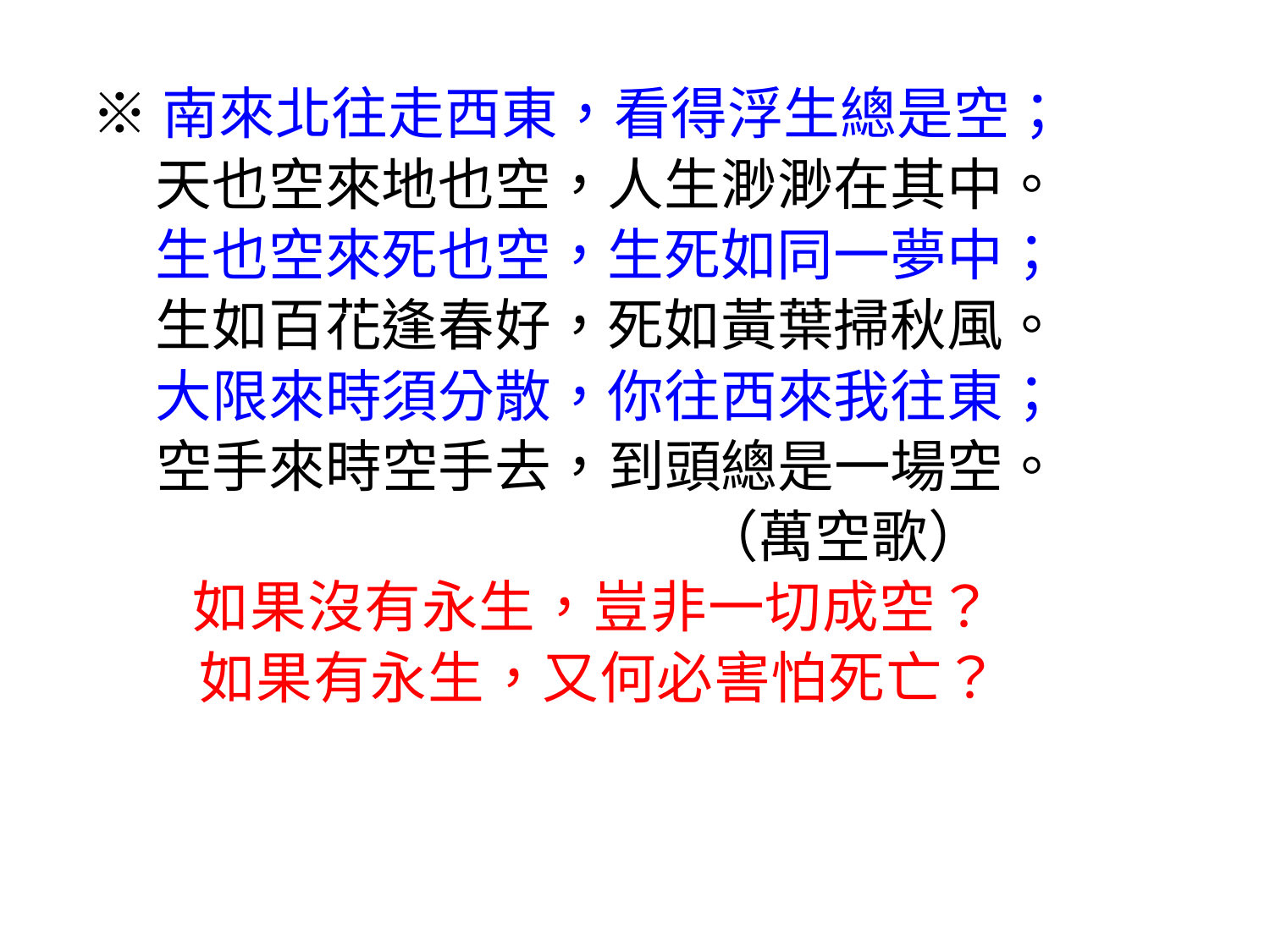

※南來北往走西東，看得浮生總是空；
     天也空來地也空，人生渺渺在其中。
     生也空來死也空，生死如同一夢中；
     生如百花逢春好，死如黃葉掃秋風。
     大限來時須分散，你往西來我往東；
     空手來時空手去，到頭總是一場空。
                                                （萬空歌）
     如果沒有永生，豈非一切成空？
           如果有永生，又何必害怕死亡？